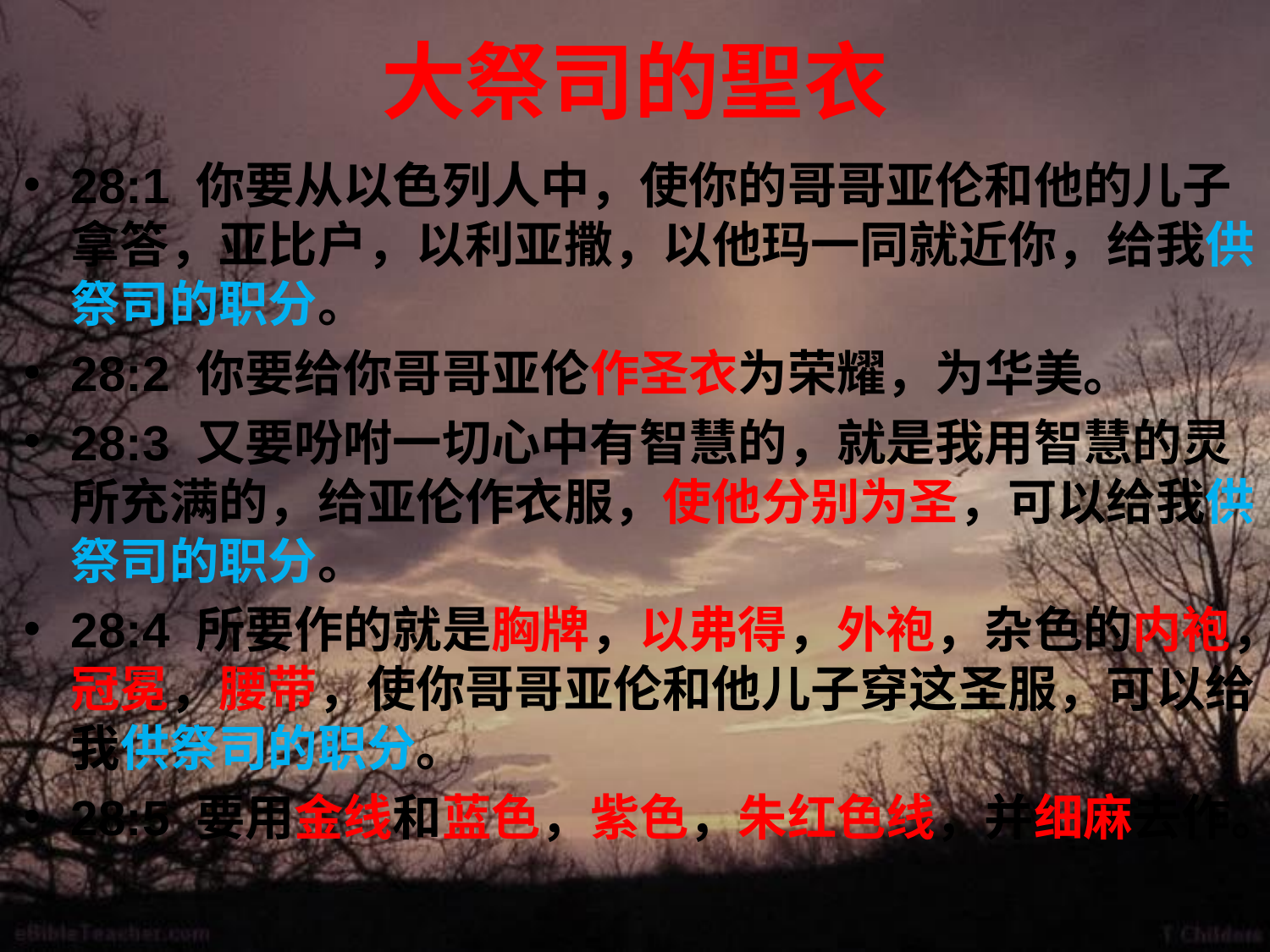

# 大祭司的聖衣
28:1 你要从以色列人中，使你的哥哥亚伦和他的儿子拿答，亚比户，以利亚撒，以他玛一同就近你，给我供祭司的职分。
28:2 你要给你哥哥亚伦作圣衣为荣耀，为华美。
28:3 又要吩咐一切心中有智慧的，就是我用智慧的灵所充满的，给亚伦作衣服，使他分别为圣，可以给我供祭司的职分。
28:4 所要作的就是胸牌，以弗得，外袍，杂色的内袍，冠冕，腰带，使你哥哥亚伦和他儿子穿这圣服，可以给我供祭司的职分。
28:5 要用金线和蓝色，紫色，朱红色线，并细麻去作。